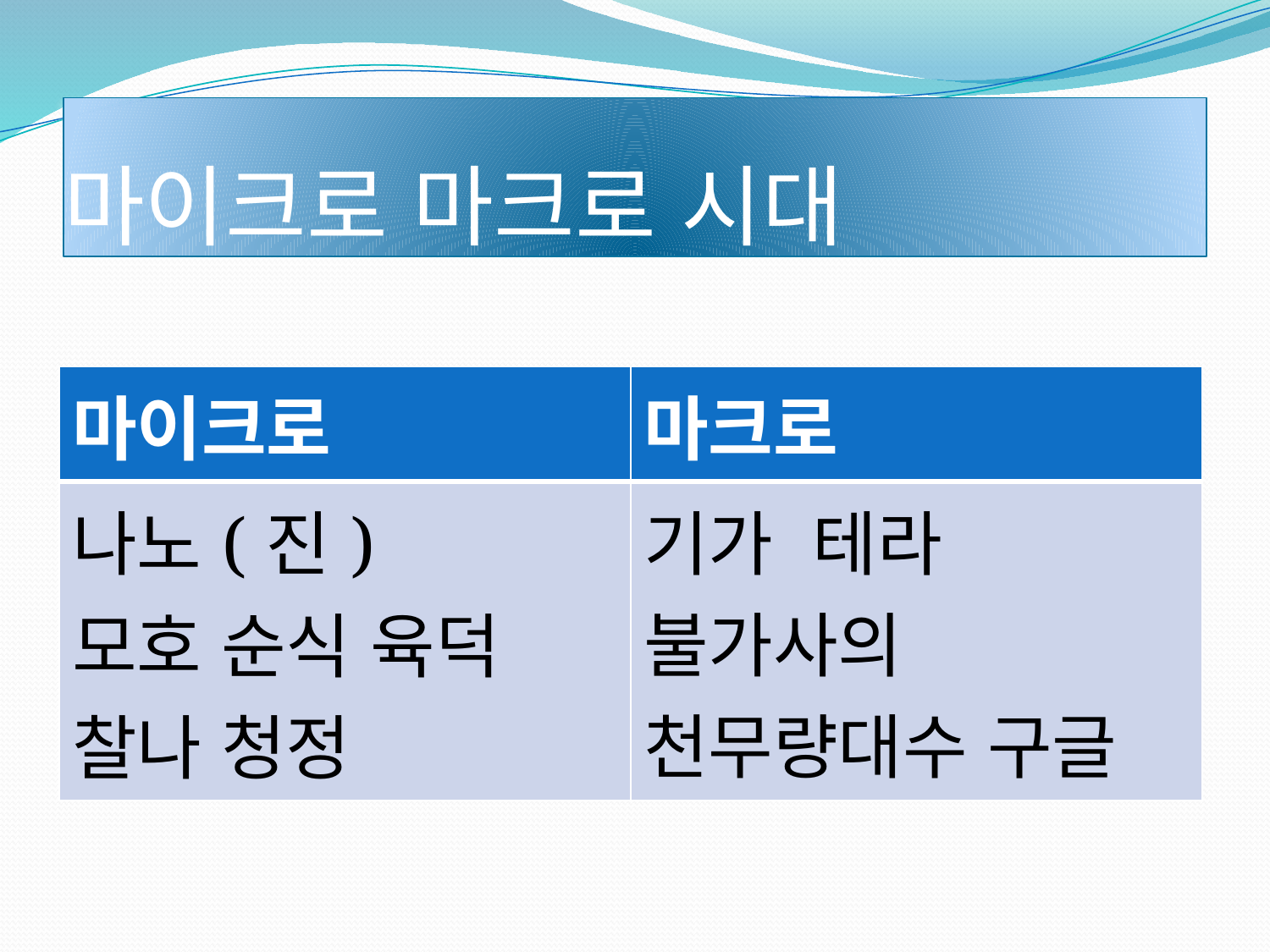

# 마이크로 마크로 시대
| 마이크로 | 마크로 |
| --- | --- |
| 나노(진) 모호 순식 육덕 찰나 청정 | 기가 테라 불가사의 천무량대수 구글 |